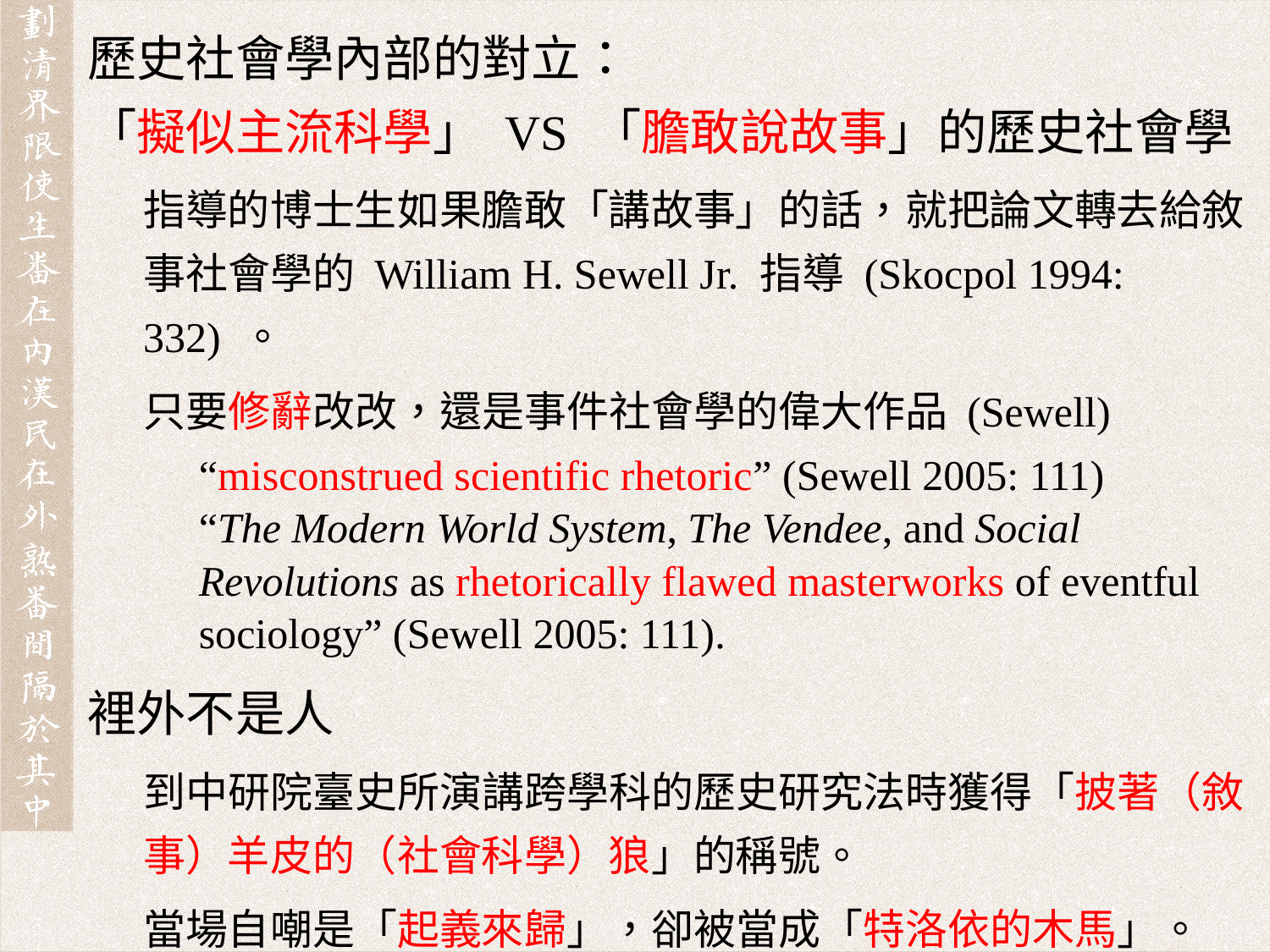

歷史社會學內部的對立：
「擬似主流科學」 VS 「膽敢說故事」的歷史社會學
指導的博士生如果膽敢「講故事」的話，就把論文轉去給敘事社會學的 William H. Sewell Jr. 指導 (Skocpol 1994: 332) 。
只要修辭改改，還是事件社會學的偉大作品 (Sewell)
“misconstrued scientific rhetoric” (Sewell 2005: 111)
“The Modern World System, The Vendee, and Social Revolutions as rhetorically flawed masterworks of eventful sociology” (Sewell 2005: 111).
裡外不是人
到中研院臺史所演講跨學科的歷史研究法時獲得「披著（敘事）羊皮的（社會科學）狼」的稱號。
當場自嘲是「起義來歸」，卻被當成「特洛依的木馬」。